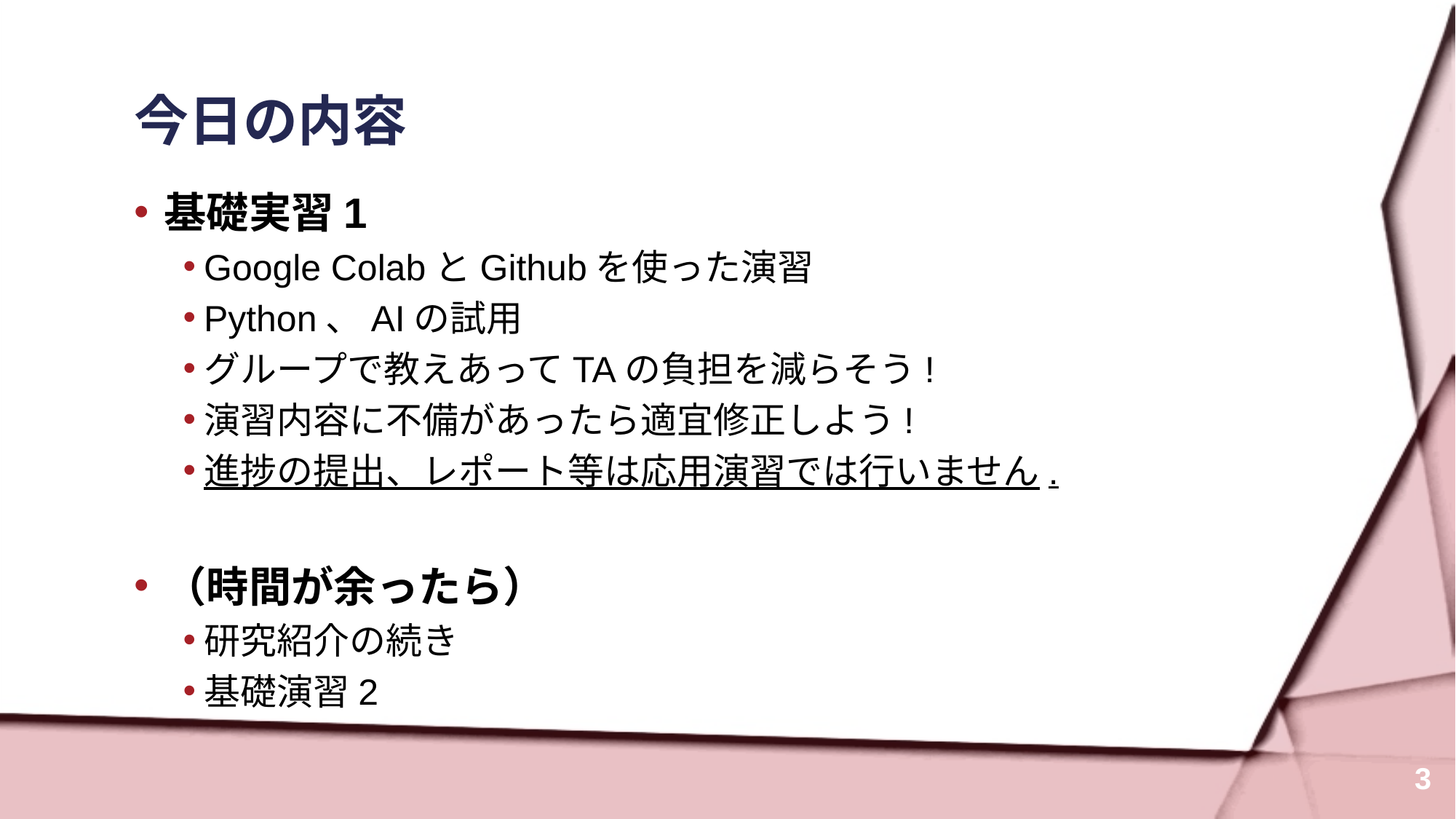

# 今日の内容
基礎実習1
Google ColabとGithubを使った演習
Python、AIの試用
グループで教えあってTAの負担を減らそう!
演習内容に不備があったら適宜修正しよう!
進捗の提出、レポート等は応用演習では行いません.

（時間が余ったら）
研究紹介の続き
基礎演習2
3